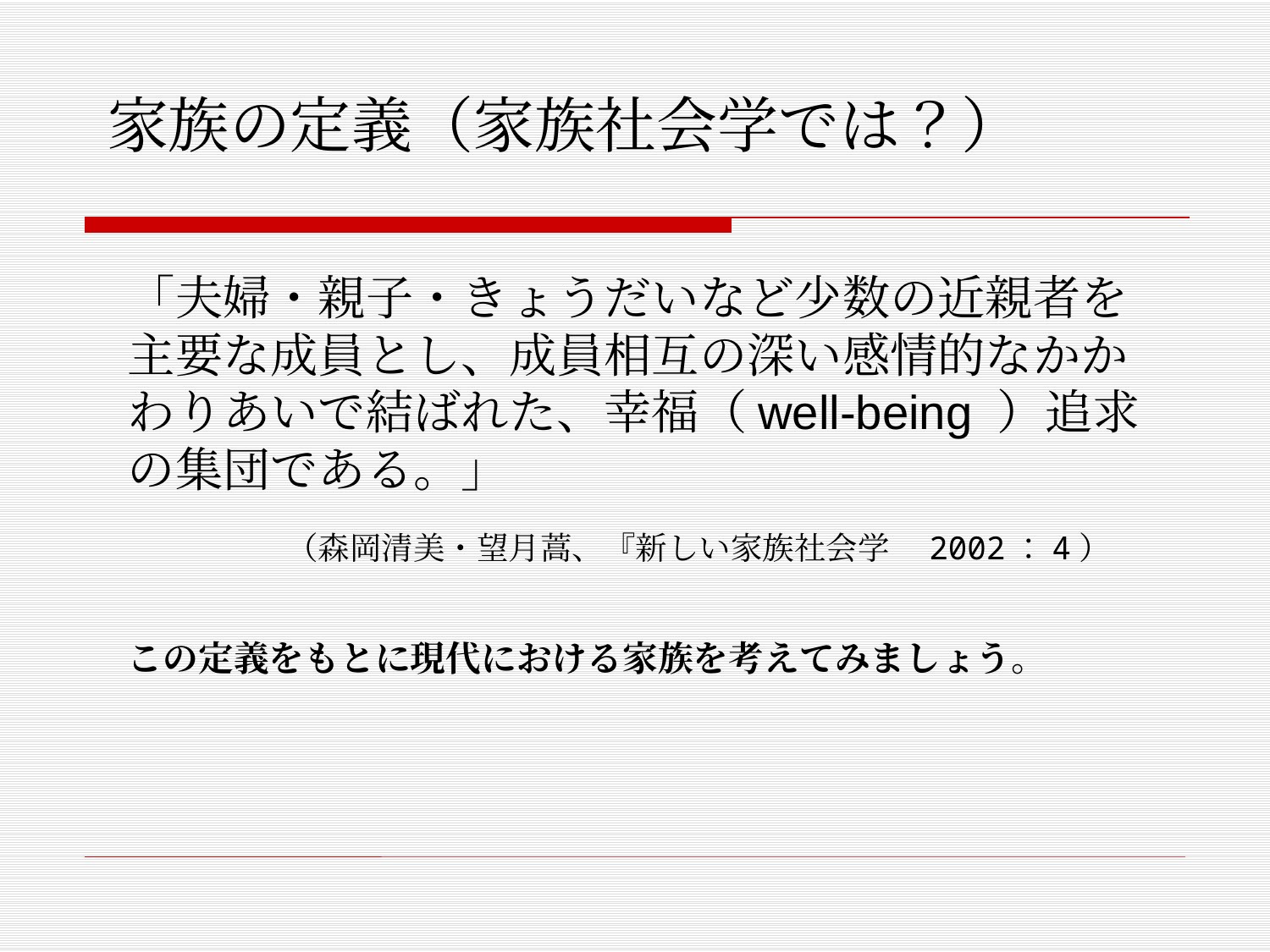

# 家族の定義（家族社会学では？）
「夫婦・親子・きょうだいなど少数の近親者を主要な成員とし、成員相互の深い感情的なかかわりあいで結ばれた、幸福（well-being ）追求の集団である。」
　　　（森岡清美・望月蒿、『新しい家族社会学　2002：4）

この定義をもとに現代における家族を考えてみましょう。